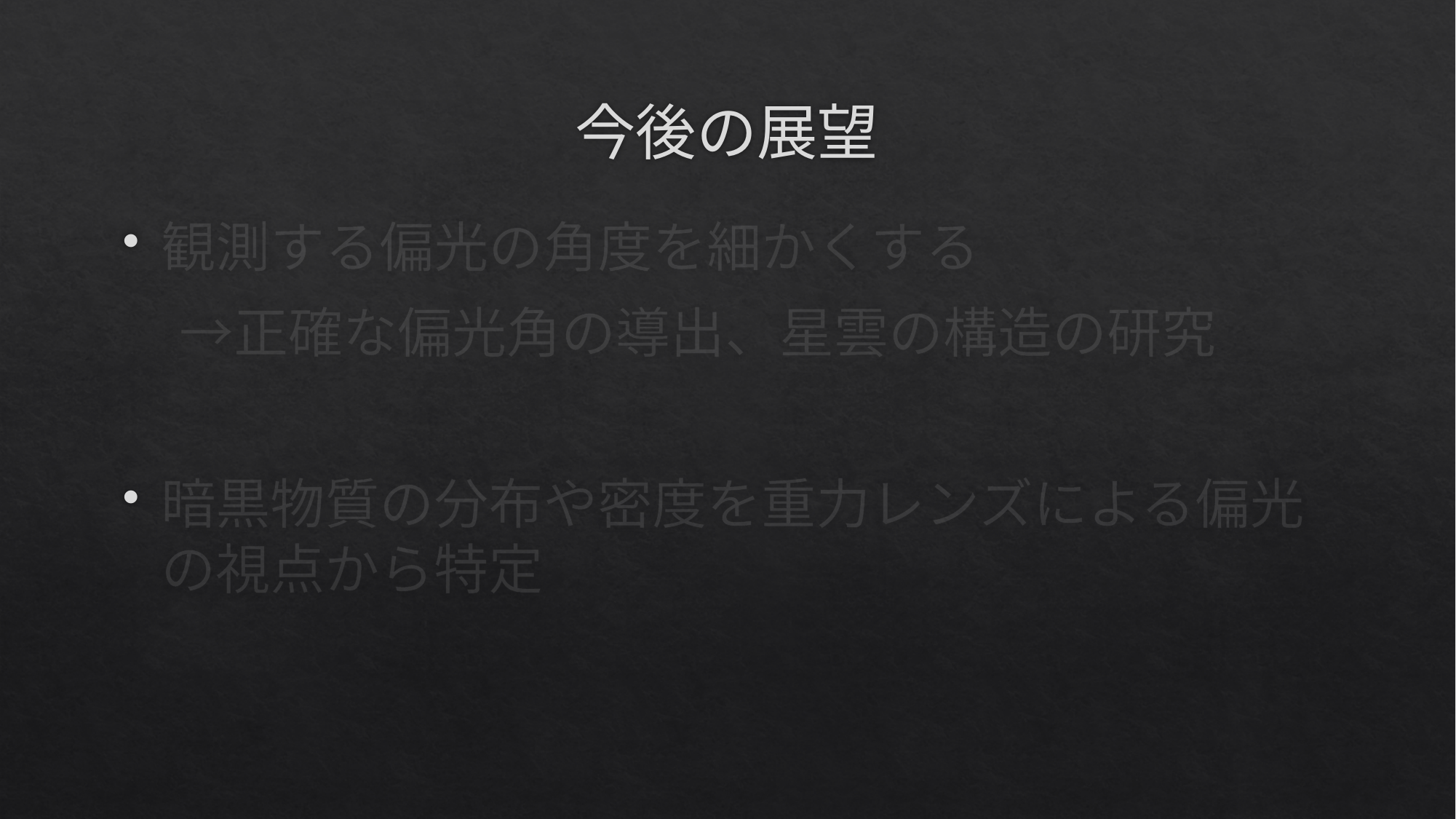

# 今後の展望
観測する偏光の角度を細かくする
　→正確な偏光角の導出、星雲の構造の研究

暗黒物質の分布や密度を重力レンズによる偏光の視点から特定